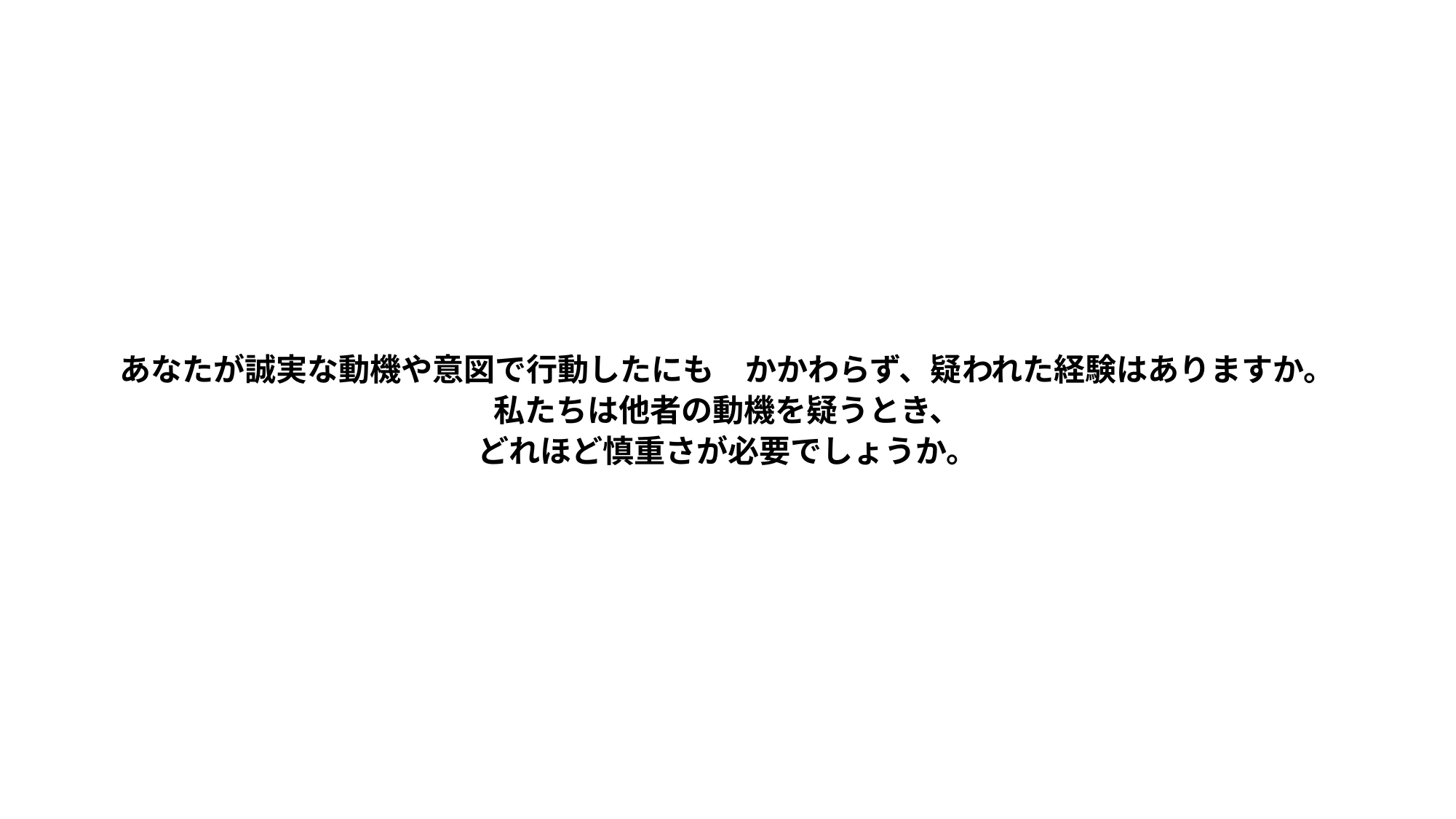

# あなたが誠実な動機や意図で行動したにも　かかわらず、疑われた経験はありますか。 私たちは他者の動機を疑うとき、 どれほど慎重さが必要でしょうか。